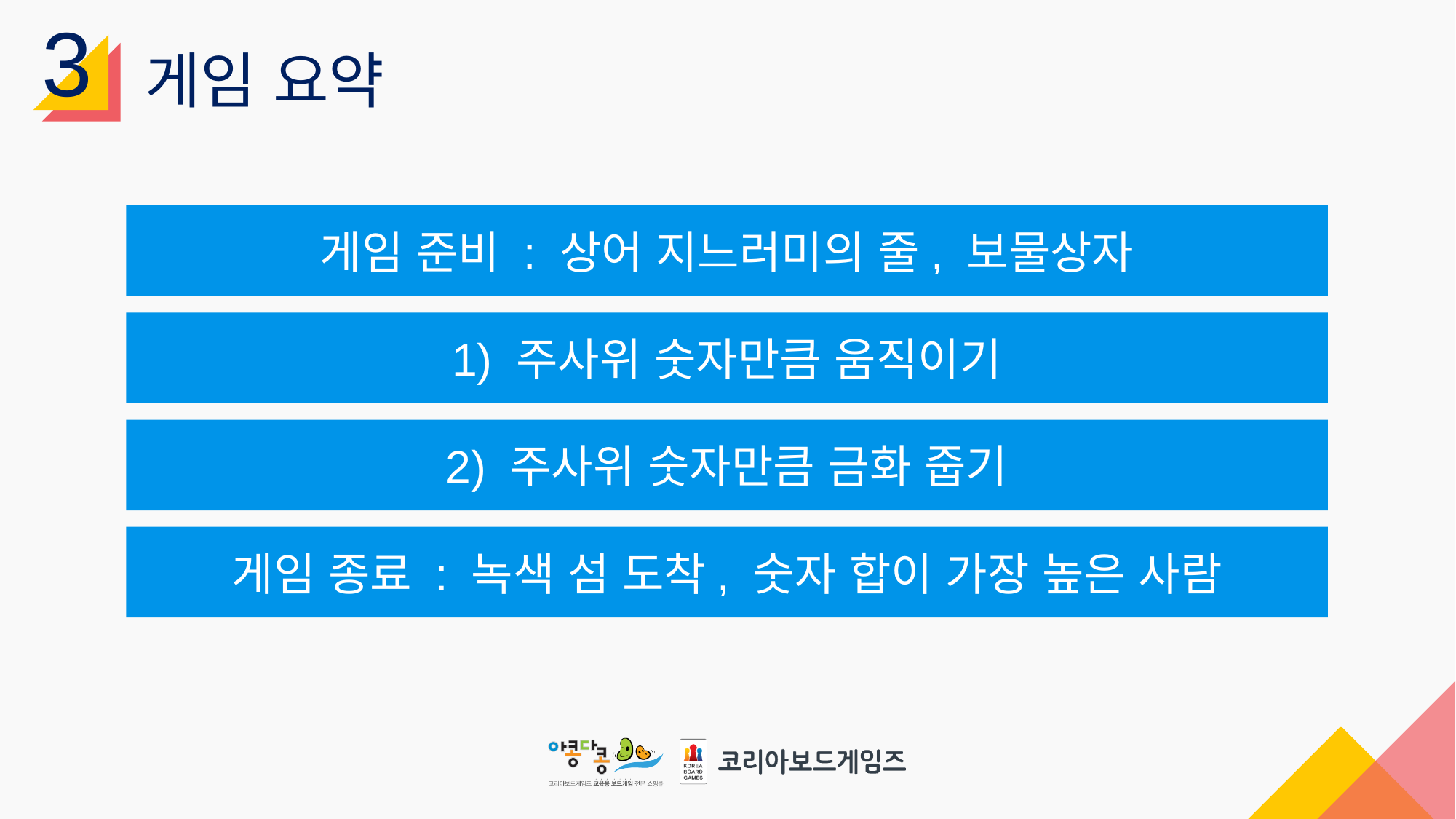

3
게임 요약
게임 준비 : 상어 지느러미의 줄, 보물상자
1) 주사위 숫자만큼 움직이기
2) 주사위 숫자만큼 금화 줍기
게임 종료 : 녹색 섬 도착, 숫자 합이 가장 높은 사람